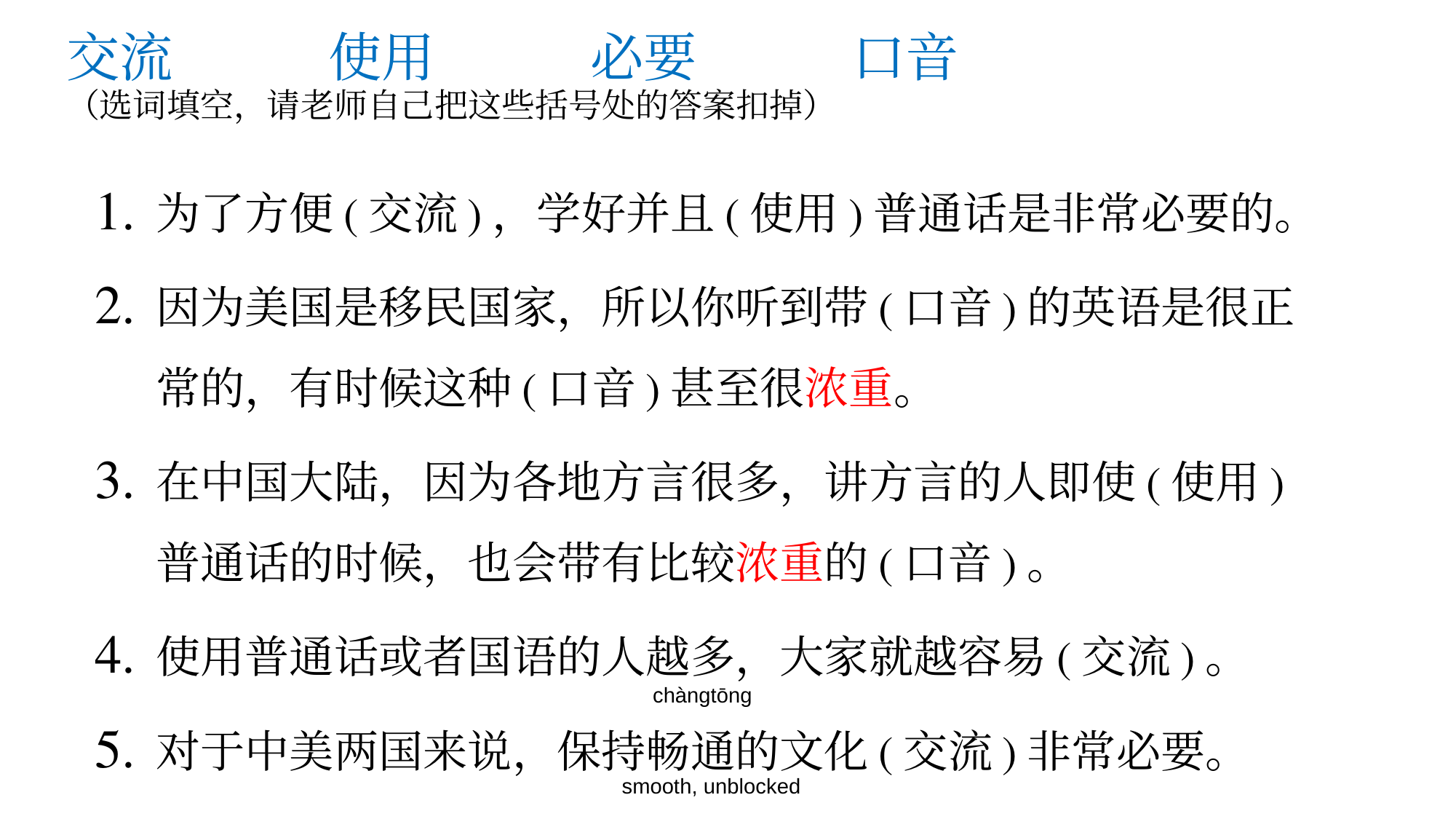

# 交流		使用		必要		口音
（选词填空，请老师自己把这些括号处的答案扣掉）
为了方便(交流)，学好并且(使用)普通话是非常必要的。
因为美国是移民国家，所以你听到带(口音)的英语是很正常的，有时候这种(口音)甚至很浓重。
在中国大陆，因为各地方言很多，讲方言的人即使(使用)普通话的时候，也会带有比较浓重的(口音)。
使用普通话或者国语的人越多，大家就越容易(交流)。
对于中美两国来说，保持畅通的文化(交流)非常必要。
chàngtōng
smooth, unblocked